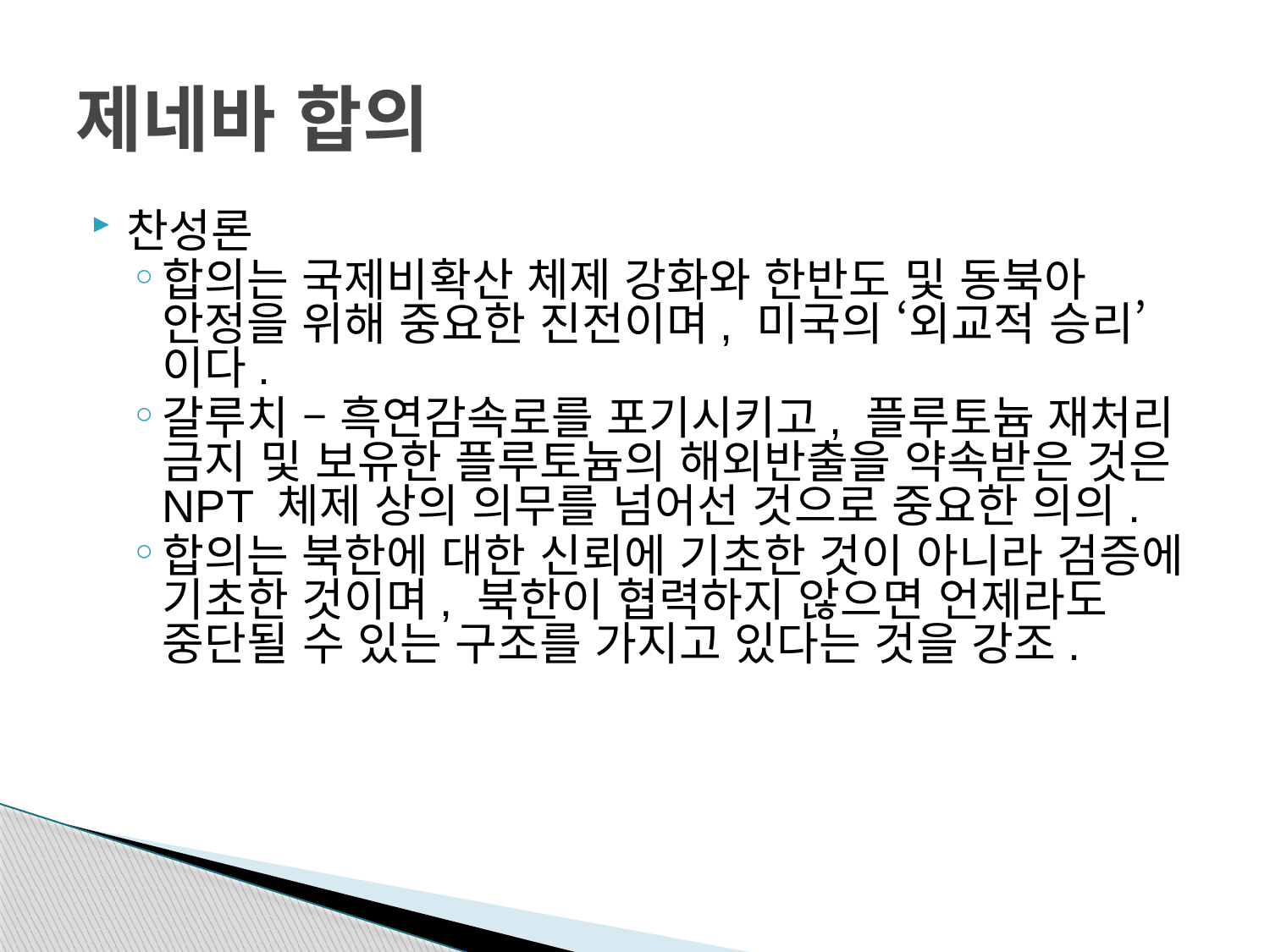

# 제네바 합의
찬성론
합의는 국제비확산 체제 강화와 한반도 및 동북아 안정을 위해 중요한 진전이며, 미국의 ‘외교적 승리’ 이다.
갈루치 – 흑연감속로를 포기시키고, 플루토늄 재처리 금지 및 보유한 플루토늄의 해외반출을 약속받은 것은 NPT 체제 상의 의무를 넘어선 것으로 중요한 의의.
합의는 북한에 대한 신뢰에 기초한 것이 아니라 검증에 기초한 것이며, 북한이 협력하지 않으면 언제라도 중단될 수 있는 구조를 가지고 있다는 것을 강조.